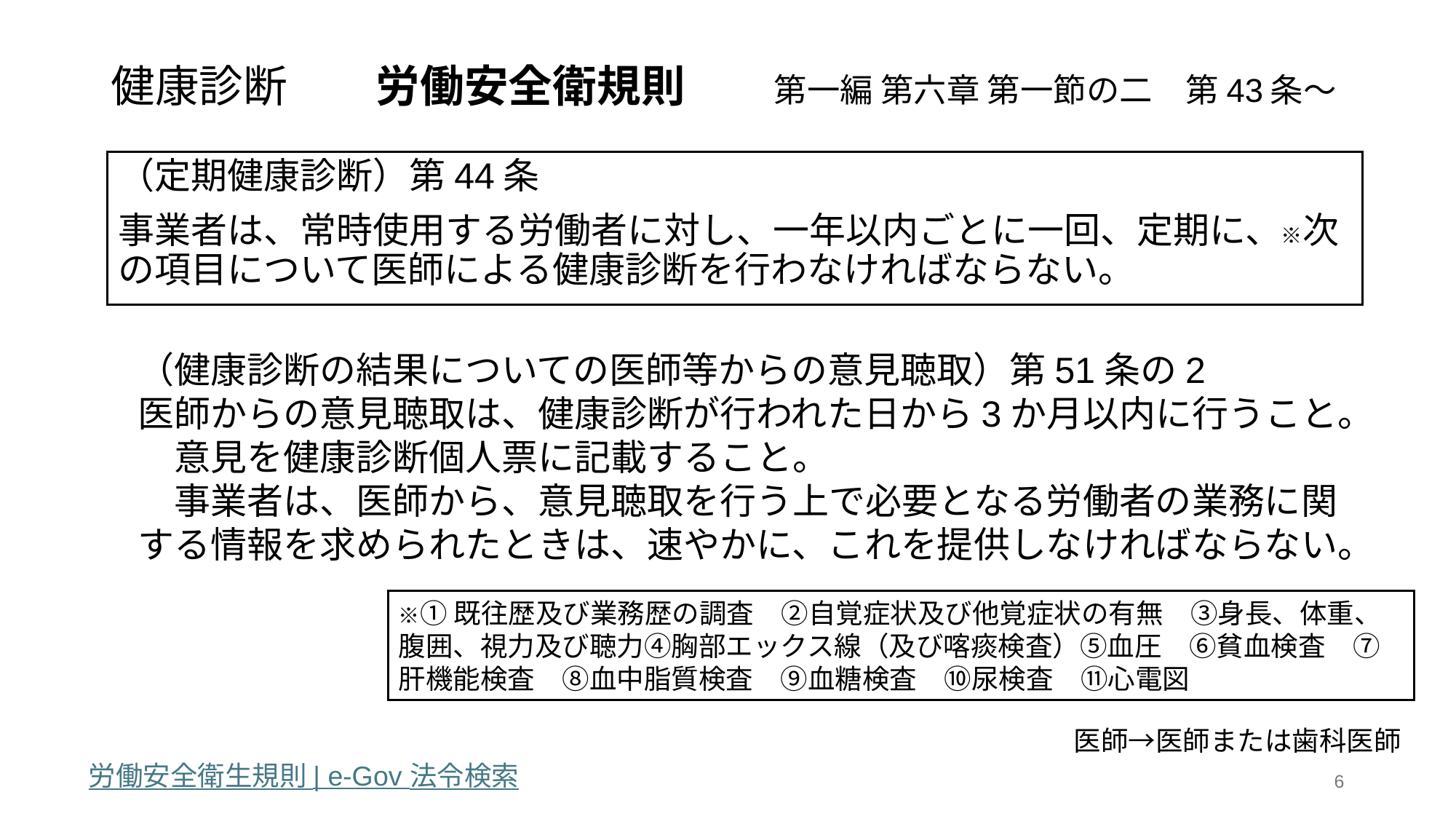

# 健康診断　　労働安全衛規則　　第一編 第六章 第一節の二　第43条～
（定期健康診断）第44条
事業者は、常時使用する労働者に対し、一年以内ごとに一回、定期に、※次の項目について医師による健康診断を行わなければならない。
（健康診断の結果についての医師等からの意見聴取）第51条の2
医師からの意見聴取は、健康診断が行われた日から3か月以内に行うこと。　意見を健康診断個人票に記載すること。
　事業者は、医師から、意見聴取を行う上で必要となる労働者の業務に関する情報を求められたときは、速やかに、これを提供しなければならない。
※①既往歴及び業務歴の調査　②自覚症状及び他覚症状の有無　③身長、体重、腹囲、視力及び聴力④胸部エックス線（及び喀痰検査）⑤血圧　⑥貧血検査　⑦肝機能検査　⑧血中脂質検査　⑨血糖検査　⑩尿検査　⑪心電図
医師→医師または歯科医師
労働安全衛生規則 | e-Gov 法令検索
6